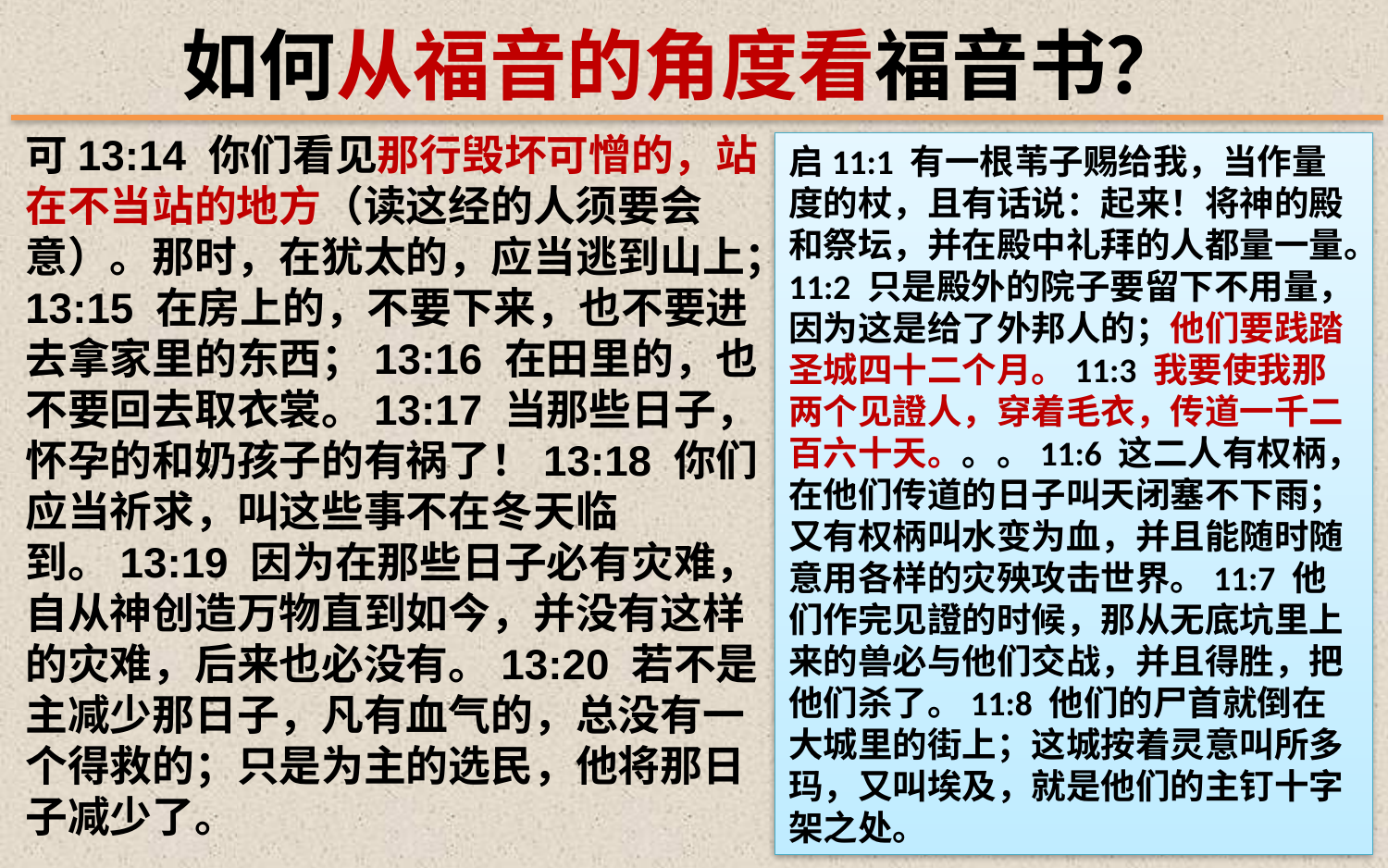

如何从福音的角度看福音书？
可13:14 你们看见那行毁坏可憎的，站在不当站的地方（读这经的人须要会意）。那时，在犹太的，应当逃到山上；13:15 在房上的，不要下来，也不要进去拿家里的东西；13:16 在田里的，也不要回去取衣裳。13:17 当那些日子，怀孕的和奶孩子的有祸了！13:18 你们应当祈求，叫这些事不在冬天临到。13:19 因为在那些日子必有灾难，自从神创造万物直到如今，并没有这样的灾难，后来也必没有。13:20 若不是主减少那日子，凡有血气的，总没有一个得救的；只是为主的选民，他将那日子减少了。
启11:1 有一根苇子赐给我，当作量度的杖，且有话说：起来！将神的殿和祭坛，并在殿中礼拜的人都量一量。11:2 只是殿外的院子要留下不用量，因为这是给了外邦人的；他们要践踏圣城四十二个月。11:3 我要使我那两个见證人，穿着毛衣，传道一千二百六十天。。。11:6 这二人有权柄，在他们传道的日子叫天闭塞不下雨；又有权柄叫水变为血，并且能随时随意用各样的灾殃攻击世界。11:7 他们作完见證的时候，那从无底坑里上来的兽必与他们交战，并且得胜，把他们杀了。11:8 他们的尸首就倒在大城里的街上；这城按着灵意叫所多玛，又叫埃及，就是他们的主钉十字架之处。